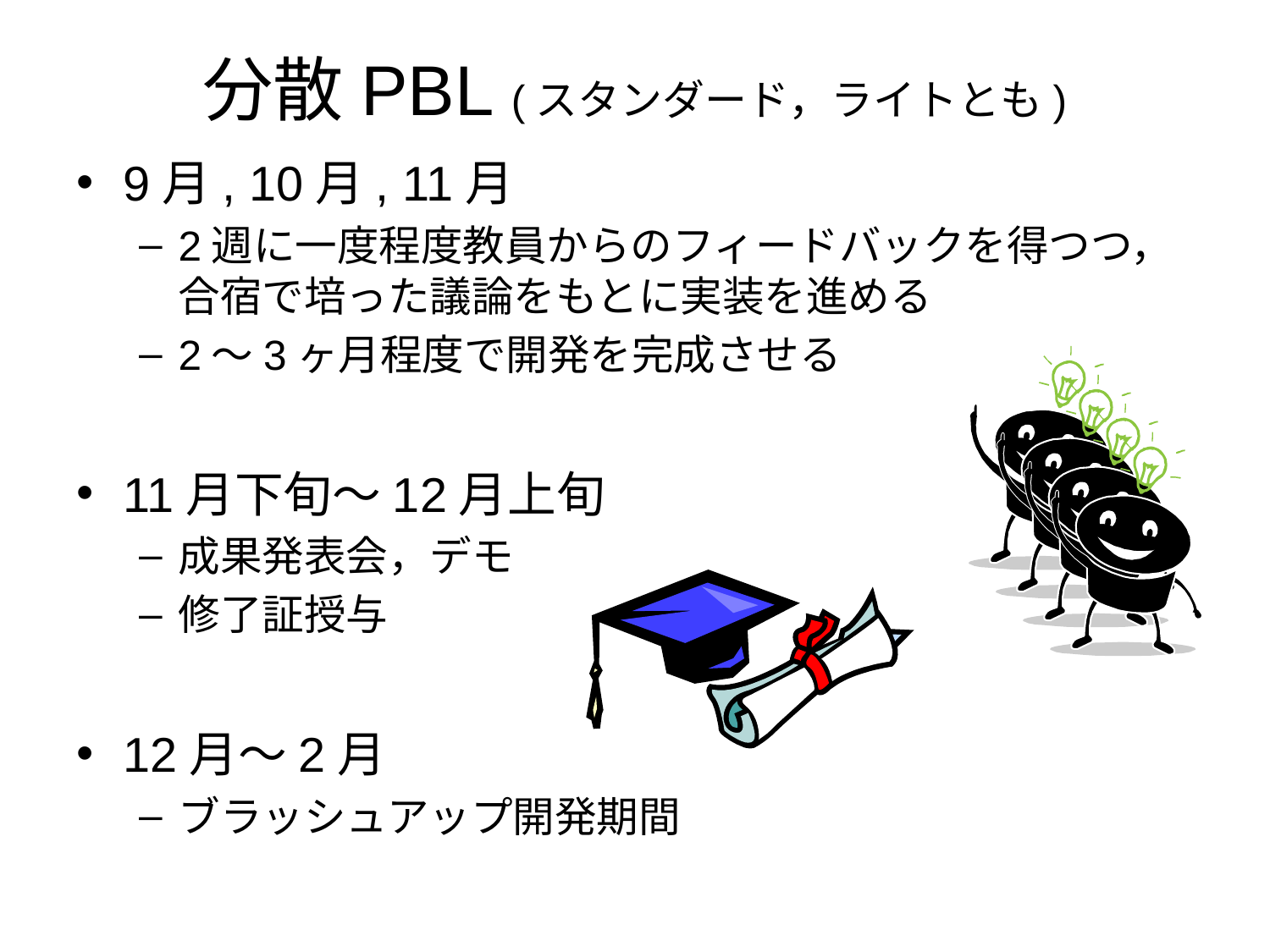

# 分散PBL (スタンダード，ライトとも)
9月, 10月, 11月
2週に一度程度教員からのフィードバックを得つつ，合宿で培った議論をもとに実装を進める
2～3ヶ月程度で開発を完成させる

11月下旬～12月上旬
成果発表会，デモ
修了証授与

12月～2月
ブラッシュアップ開発期間